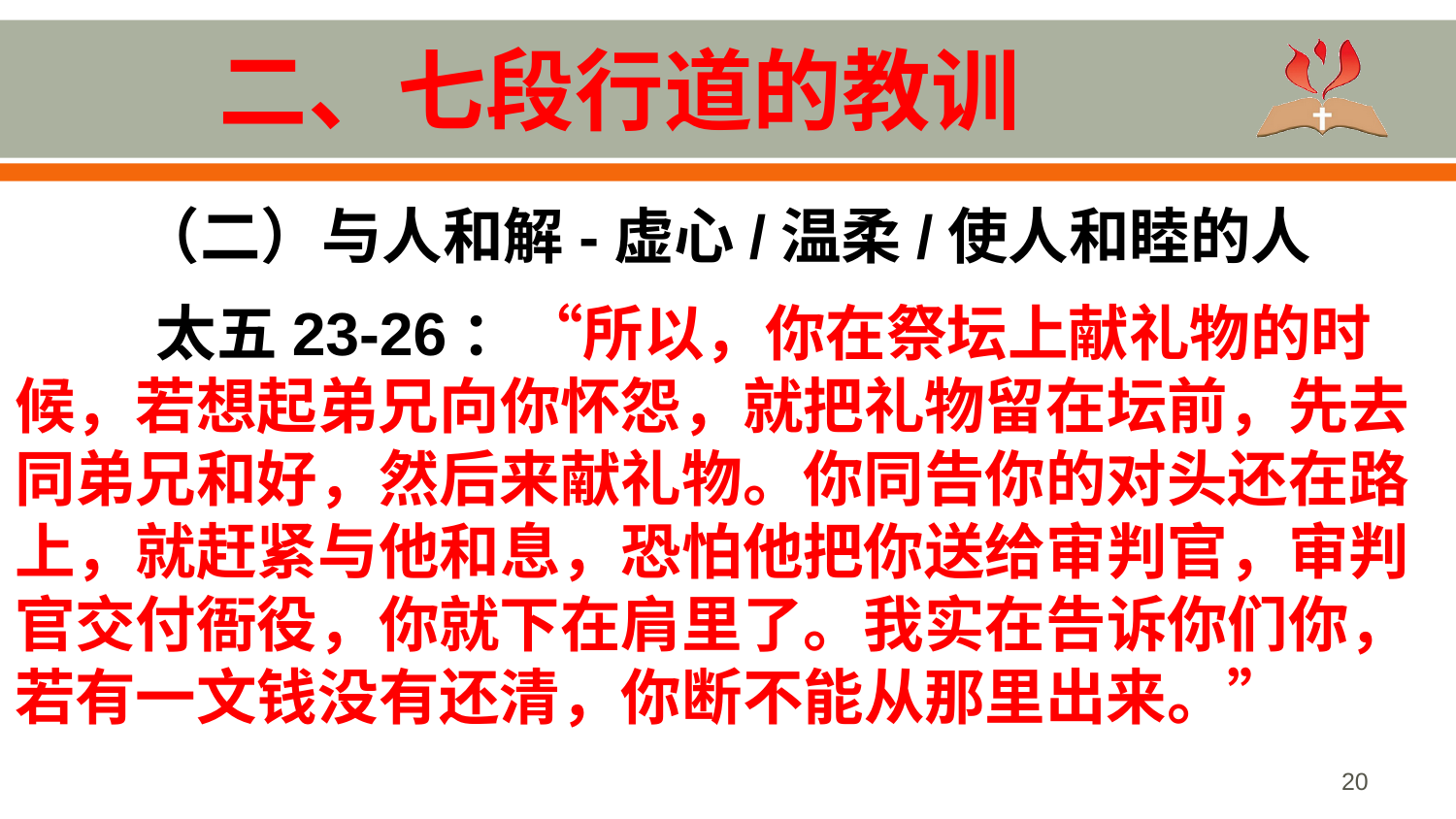

# 二、七段行道的教训
        （二）与人和解-虚心/温柔/使人和睦的人
    太五23-26：“所以，你在祭坛上献礼物的时候，若想起弟兄向你怀怨，就把礼物留在坛前，先去同弟兄和好，然后来献礼物。你同告你的对头还在路上，就赶紧与他和息，恐怕他把你送给审判官，审判官交付衙役，你就下在肩里了。我实在告诉你们你，若有一文钱没有还清，你断不能从那里出来。”

20